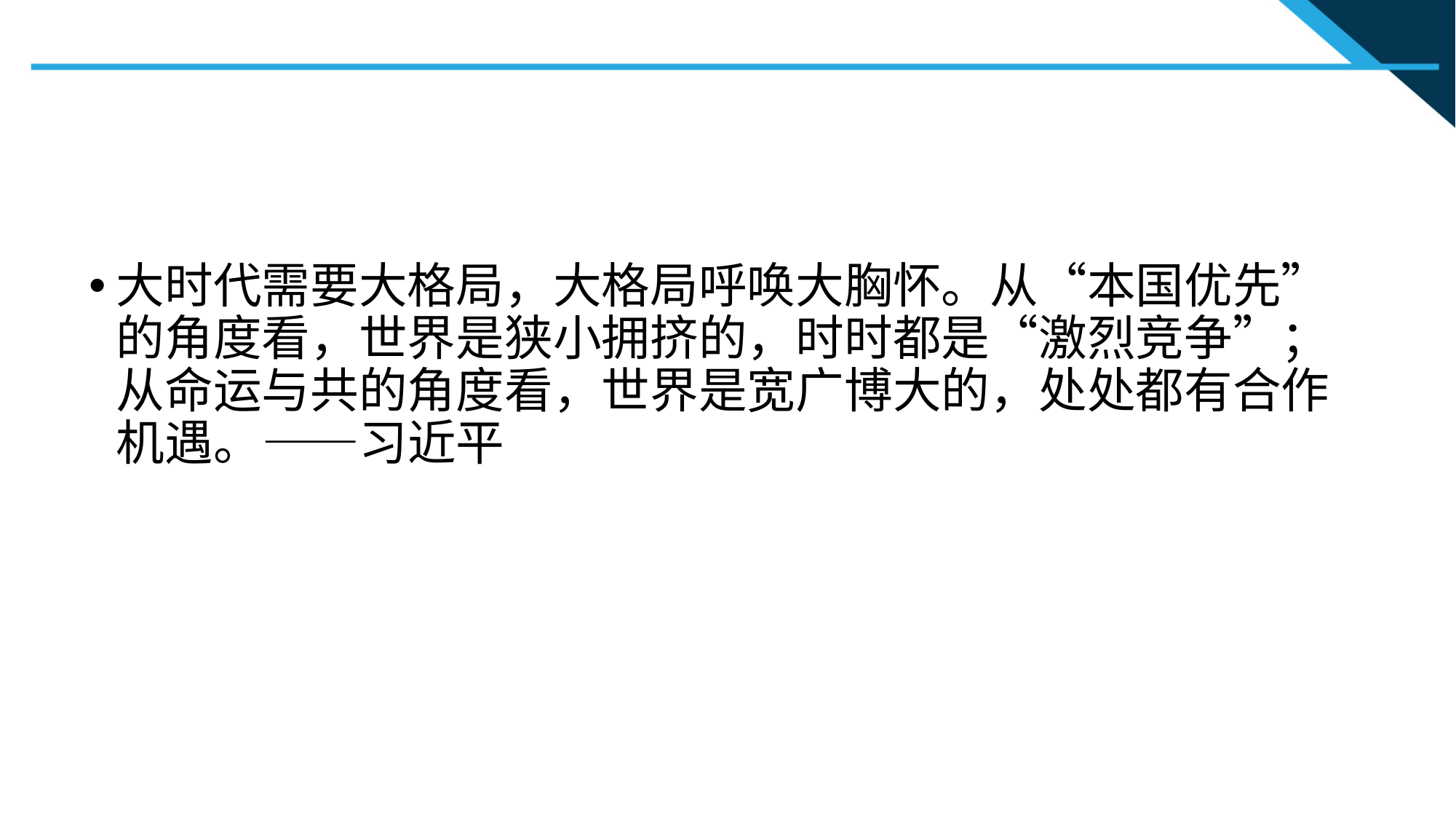

大时代需要大格局，大格局呼唤大胸怀。从“本国优先”的角度看，世界是狭小拥挤的，时时都是“激烈竞争”；从命运与共的角度看，世界是宽广博大的，处处都有合作机遇。——习近平